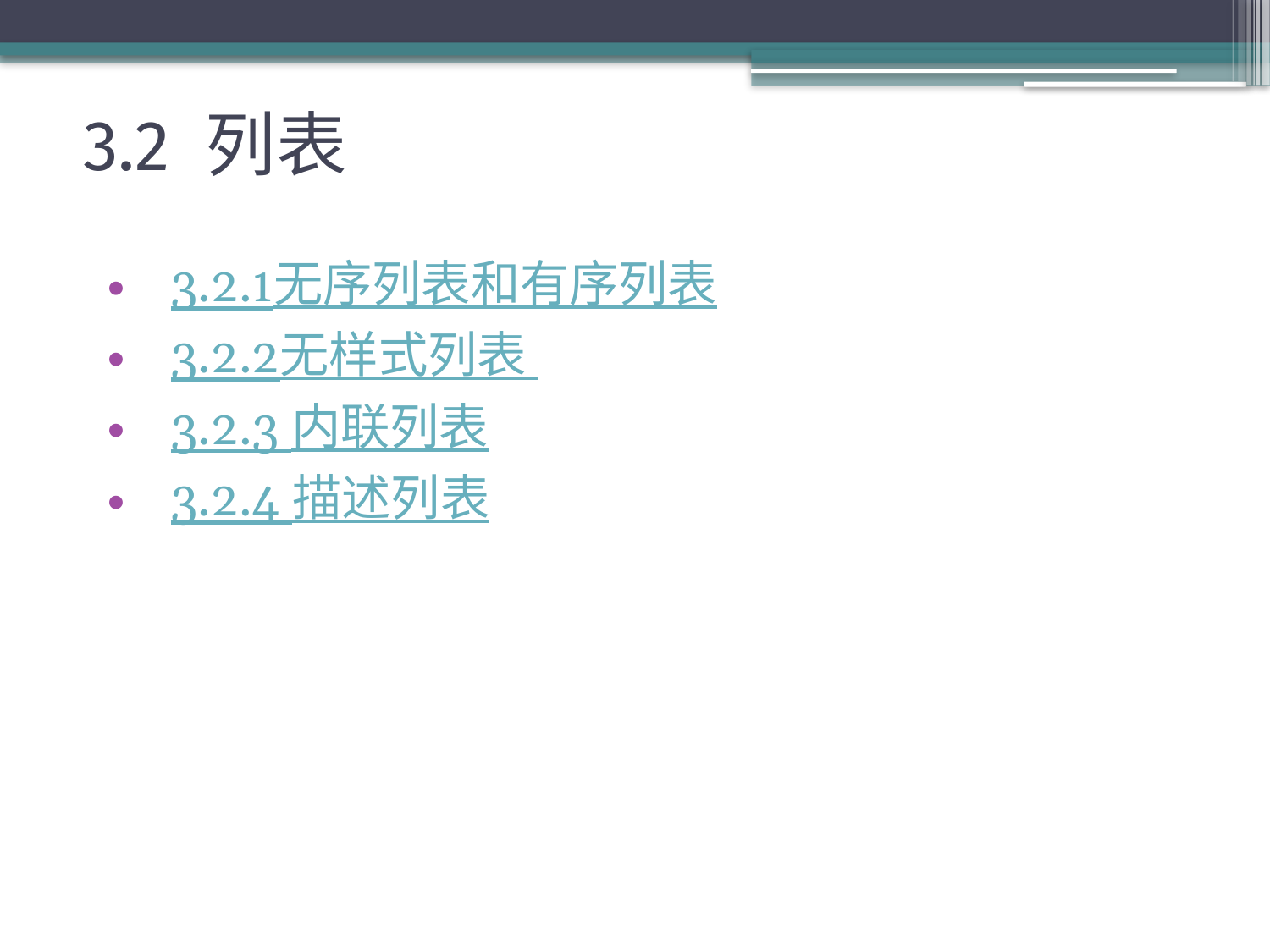

# 3.2 列表
3.2.1无序列表和有序列表
3.2.2无样式列表
3.2.3 内联列表
3.2.4 描述列表